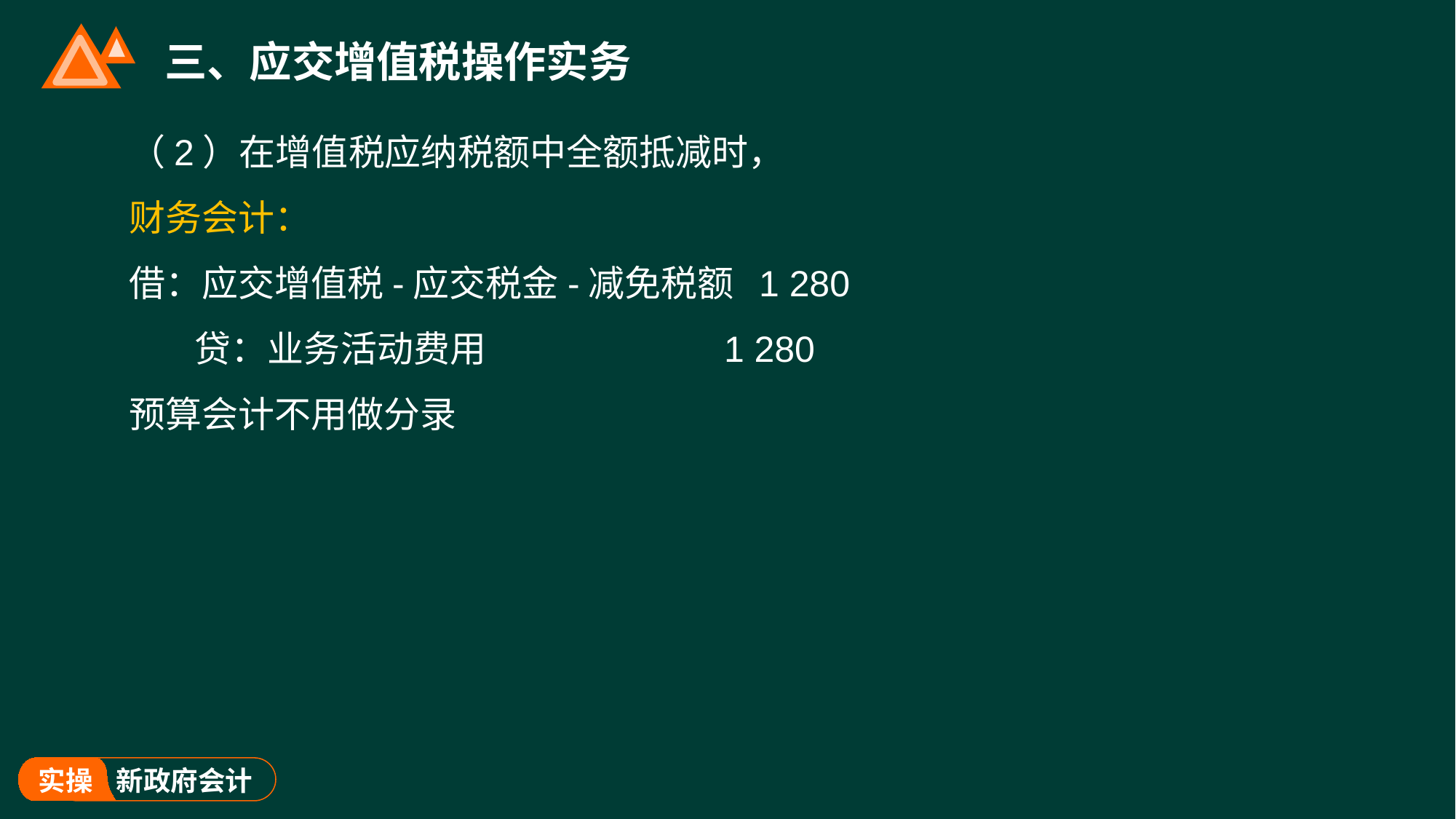

# 三、应交增值税操作实务
（2）在增值税应纳税额中全额抵减时，
财务会计：
借：应交增值税-应交税金-减免税额  1 280
       贷：业务活动费用                            1 280
预算会计不用做分录